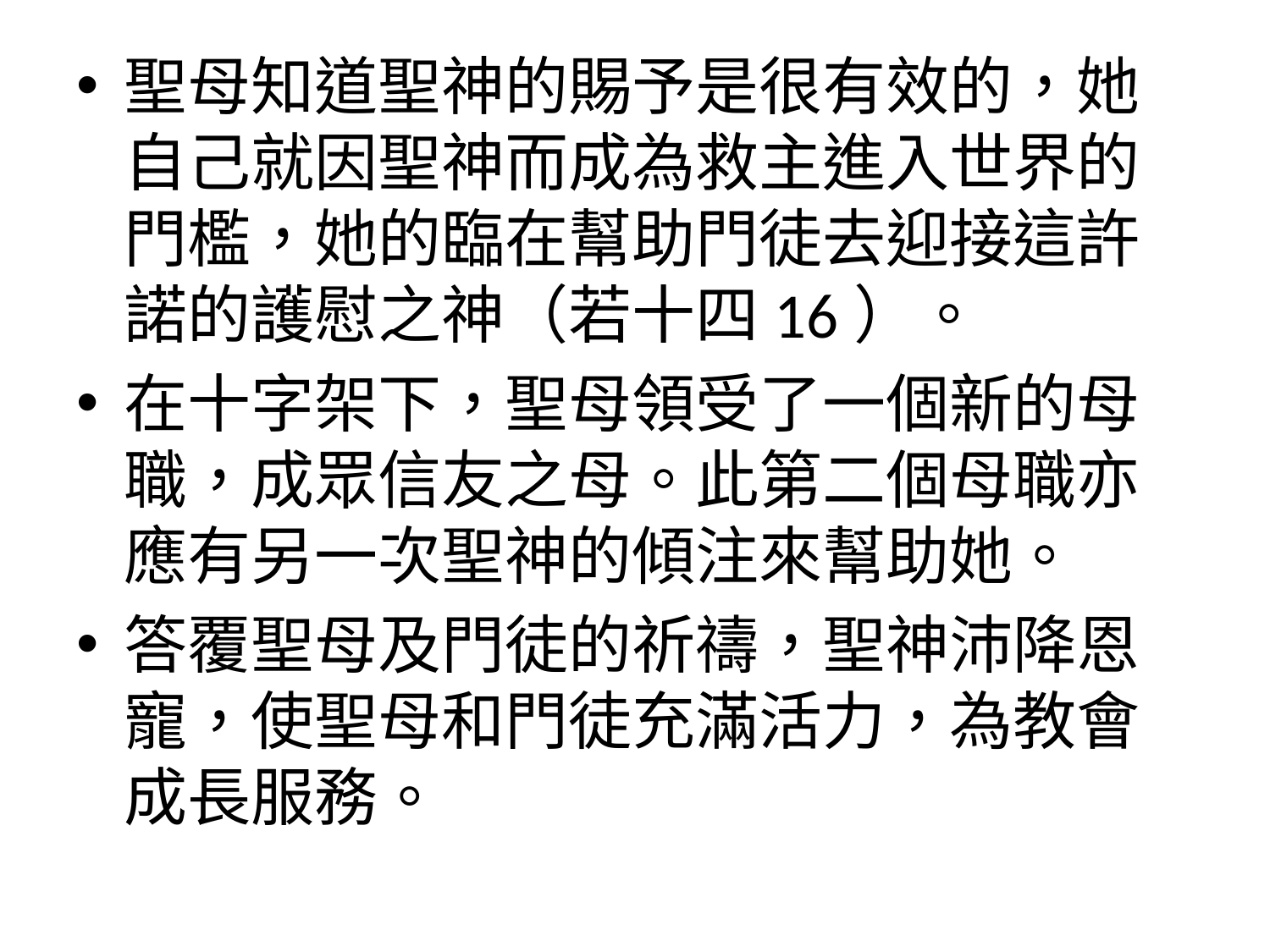

#
聖母知道聖神的賜予是很有效的，她自己就因聖神而成為救主進入世界的門檻，她的臨在幫助門徒去迎接這許諾的護慰之神（若十四16）。
在十字架下，聖母領受了一個新的母職，成眾信友之母。此第二個母職亦應有另一次聖神的傾注來幫助她。
答覆聖母及門徒的祈禱，聖神沛降恩寵，使聖母和門徒充滿活力，為教會成長服務。